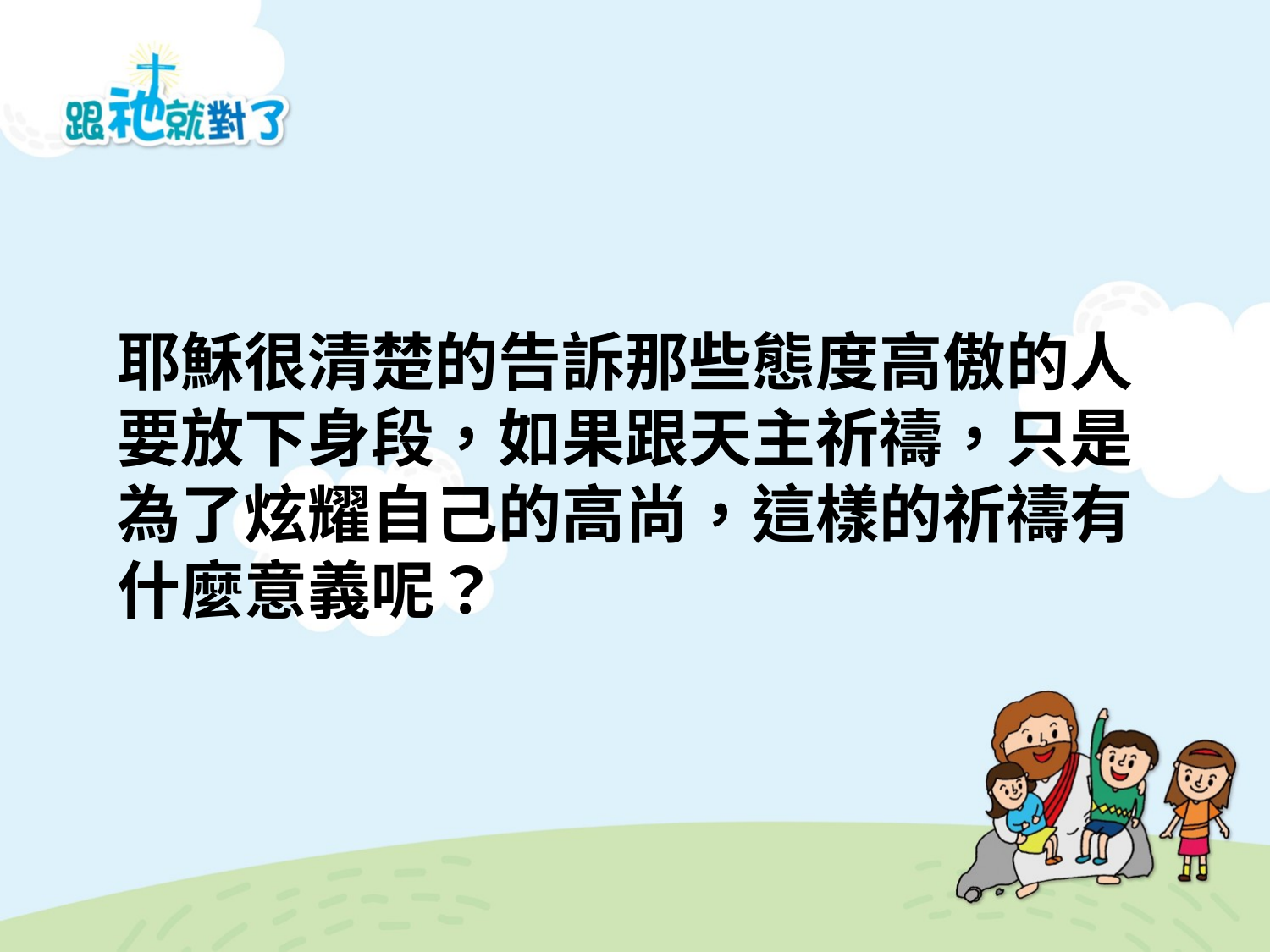

耶穌很清楚的告訴那些態度高傲的人要放下身段，如果跟天主祈禱，只是為了炫耀自己的高尚，這樣的祈禱有什麼意義呢？